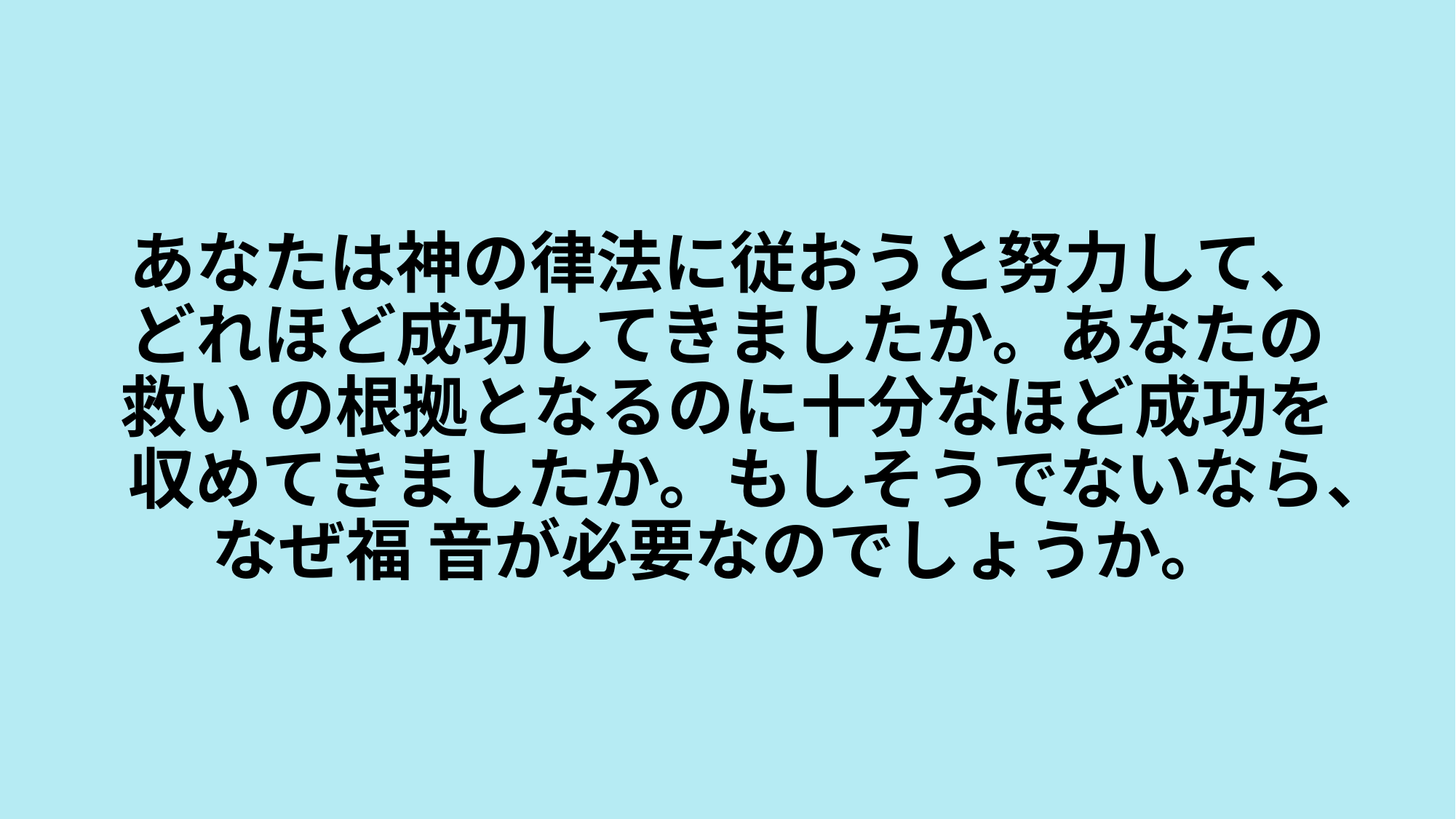

# あなたは神の律法に従おうと努力して、どれほど成功してきましたか。あなたの救い の根拠となるのに十分なほど成功を収めてきましたか。もしそうでないなら、なぜ福 音が必要なのでしょうか。